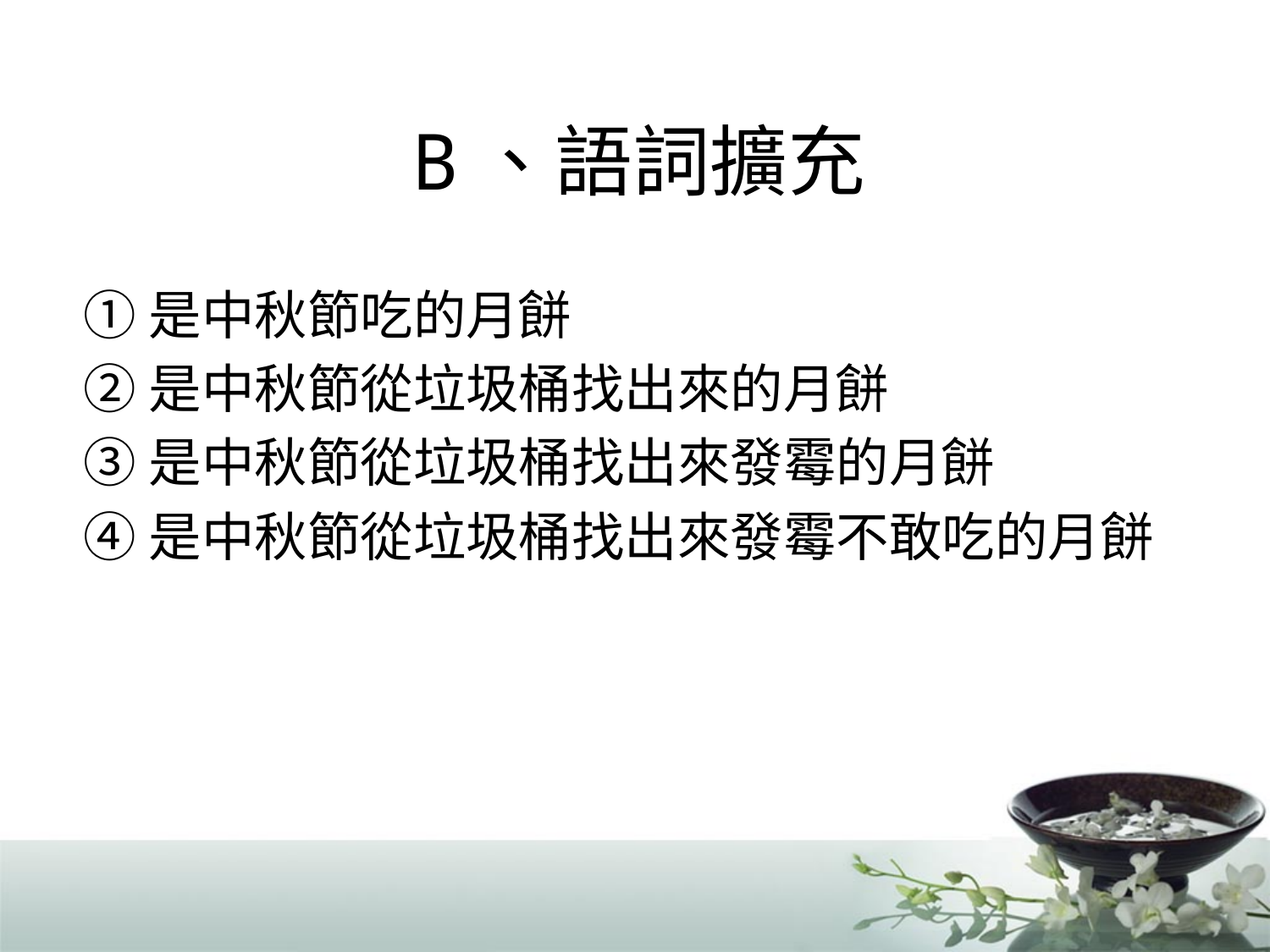

# B、語詞擴充
   ①是中秋節吃的月餅
   ②是中秋節從垃圾桶找出來的月餅
   ③是中秋節從垃圾桶找出來發霉的月餅
   ④是中秋節從垃圾桶找出來發霉不敢吃的月餅